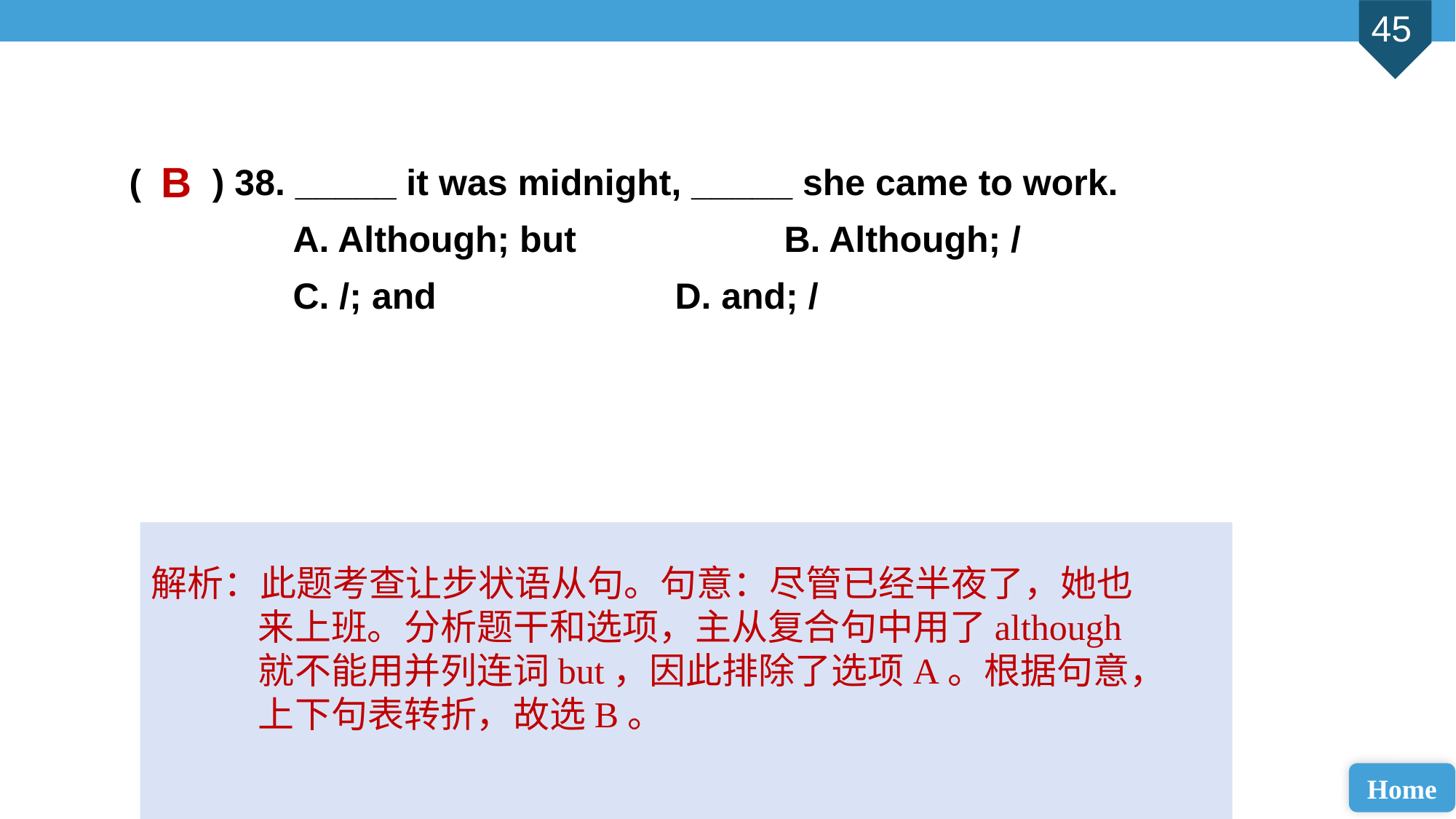

(       ) 38. _____ it was midnight, _____ she came to work.
A. Although; but 		B. Although; /
C. /; and 			D. and; /
B

解析：此题考查让步状语从句。句意：尽管已经半夜了，她也来上班。分析题干和选项，主从复合句中用了although就不能用并列连词but，因此排除了选项A。根据句意，上下句表转折，故选B。